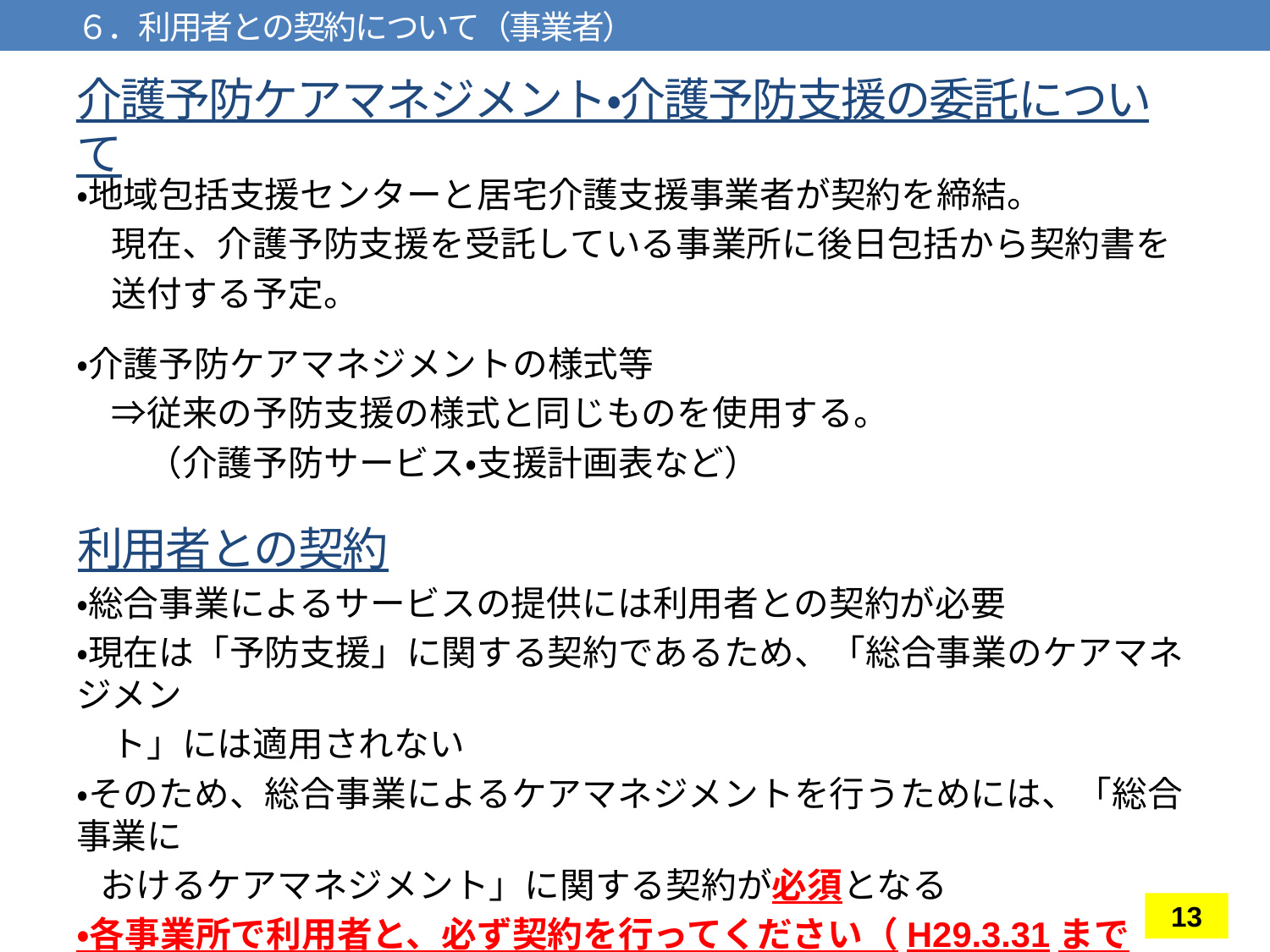

６．利用者との契約について（事業者）
# 介護予防ケアマネジメント・介護予防支援の委託について
・地域包括支援センターと居宅介護支援事業者が契約を締結。
　現在、介護予防支援を受託している事業所に後日包括から契約書を
　送付する予定。

・介護予防ケアマネジメントの様式等
　⇒従来の予防支援の様式と同じものを使用する。
　　（介護予防サービス・支援計画表など）

・総合事業によるサービスの提供には利用者との契約が必要
・現在は「予防支援」に関する契約であるため、「総合事業のケアマネジメン
　ト」には適用されない
・そのため、総合事業によるケアマネジメントを行うためには、「総合事業に
  おけるケアマネジメント」に関する契約が必須となる
・各事業所で利用者と、必ず契約を行ってください（H29.3.31までに！）
利用者との契約
13